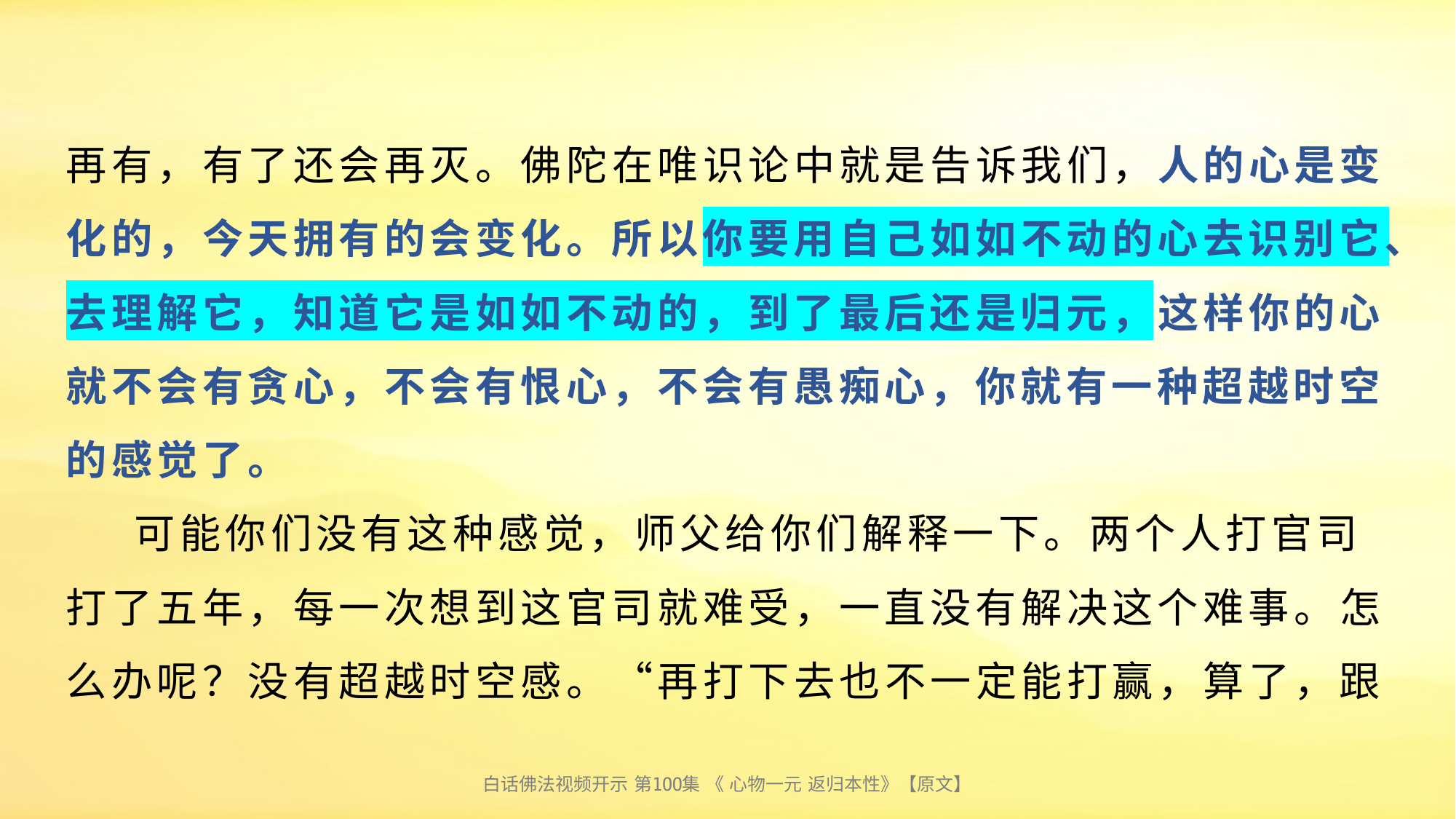

# 再有，有了还会再灭。佛陀在唯识论中就是告诉我们，人的心是变化的，今天拥有的会变化。所以你要用自己如如不动的心去识别它、去理解它，知道它是如如不动的，到了最后还是归元，这样你的心就不会有贪心，不会有恨心，不会有愚痴心，你就有一种超越时空的感觉了。 可能你们没有这种感觉，师父给你们解释一下。两个人打官司打了五年，每一次想到这官司就难受，一直没有解决这个难事。怎么办呢？没有超越时空感。“再打下去也不一定能打赢，算了，跟
白话佛法视频开示 第100集 《 心物一元 返归本性》【原文】